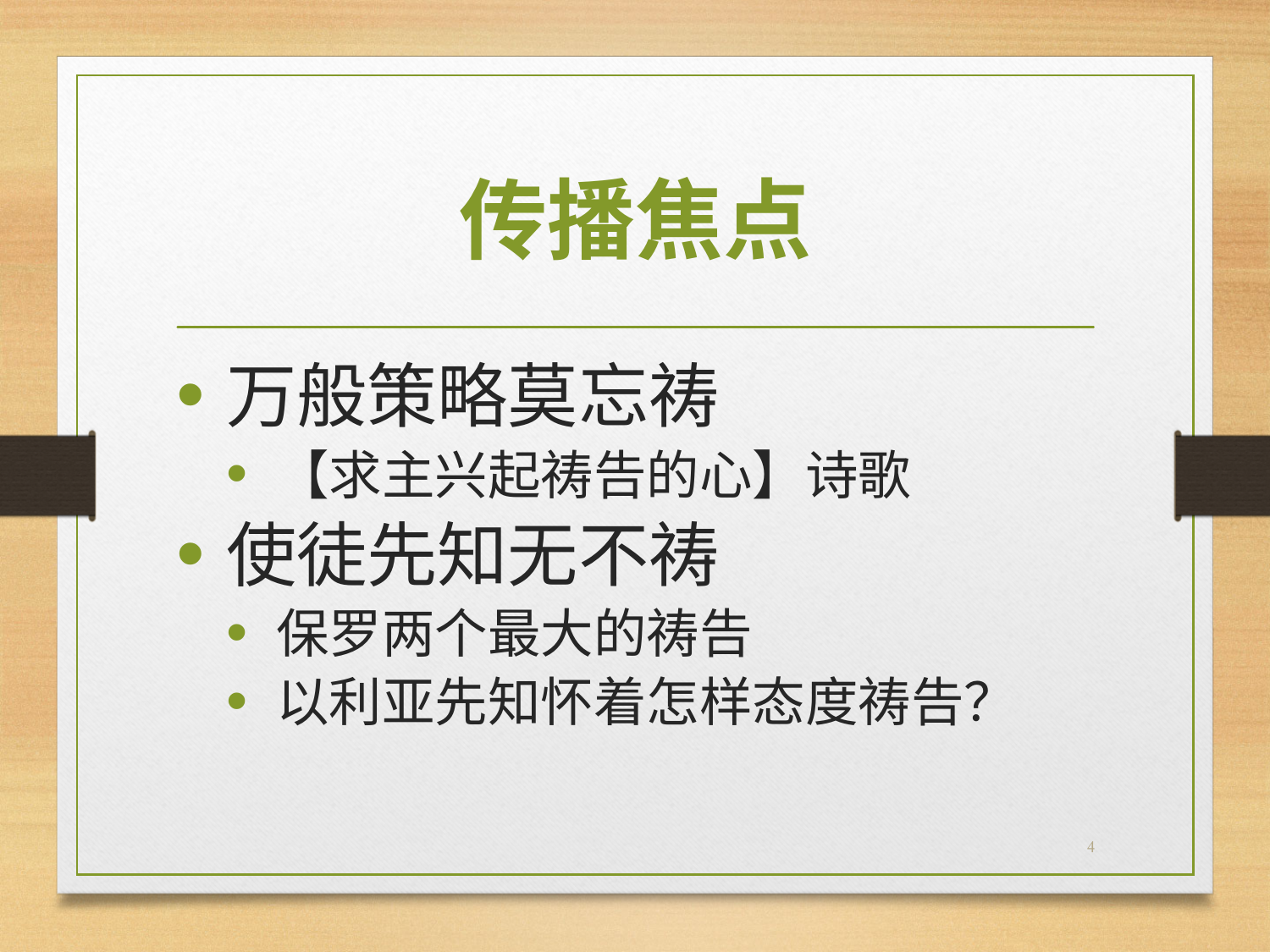

# 传播焦点
万般策略莫忘祷
【求主兴起祷告的心】诗歌
使徒先知无不祷
保罗两个最大的祷告
以利亚先知怀着怎样态度祷告？
4